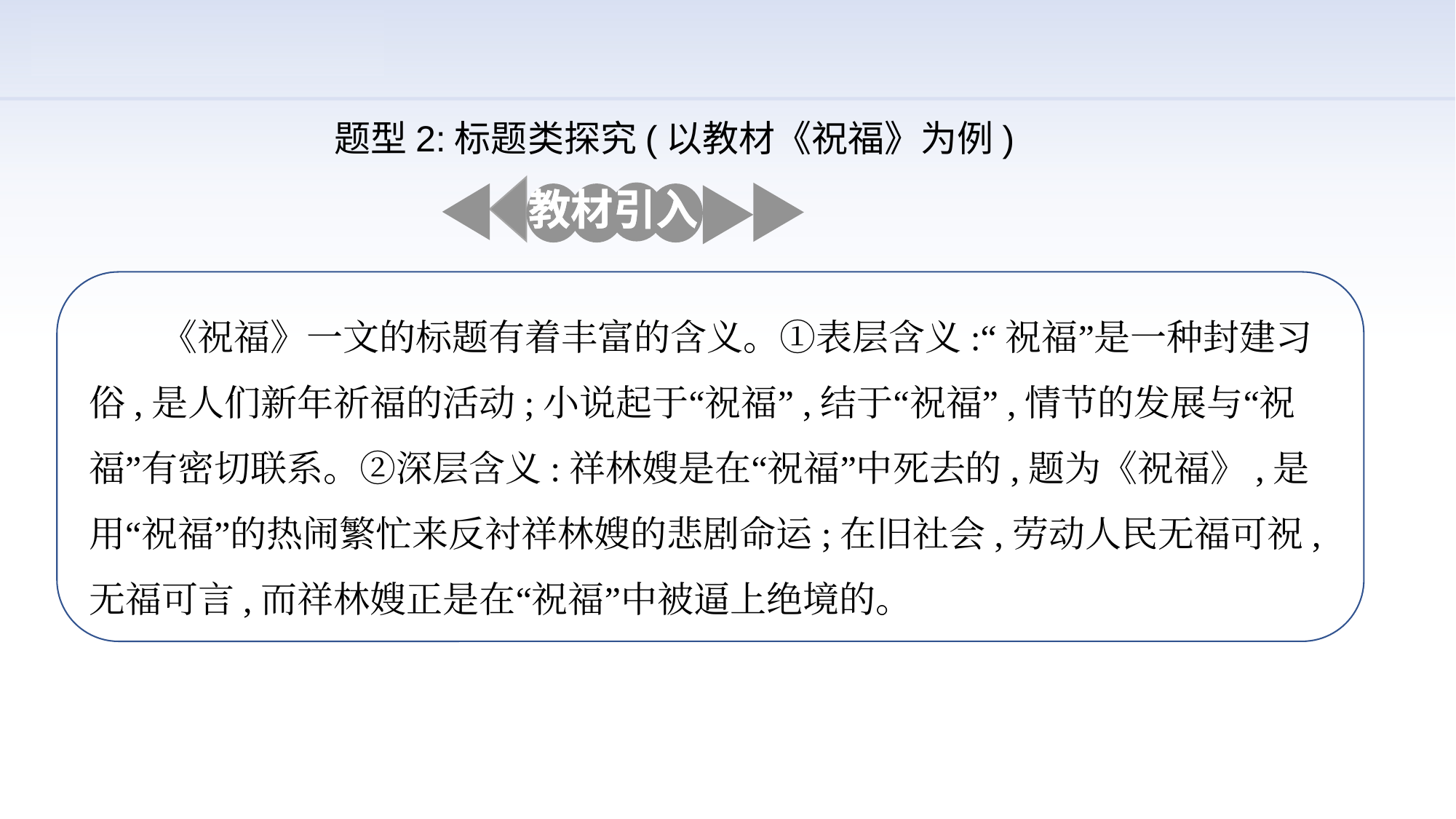

题型2:标题类探究(以教材《祝福》为例)

教材引入

教材引入

       《祝福》一文的标题有着丰富的含义。①表层含义:“祝福”是一种封建习俗,是人们新年祈福的活动;小说起于“祝福”,结于“祝福”,情节的发展与“祝福”有密切联系。②深层含义:祥林嫂是在“祝福”中死去的,题为《祝福》,是用“祝福”的热闹繁忙来反衬祥林嫂的悲剧命运;在旧社会,劳动人民无福可祝,无福可言,而祥林嫂正是在“祝福”中被逼上绝境的。